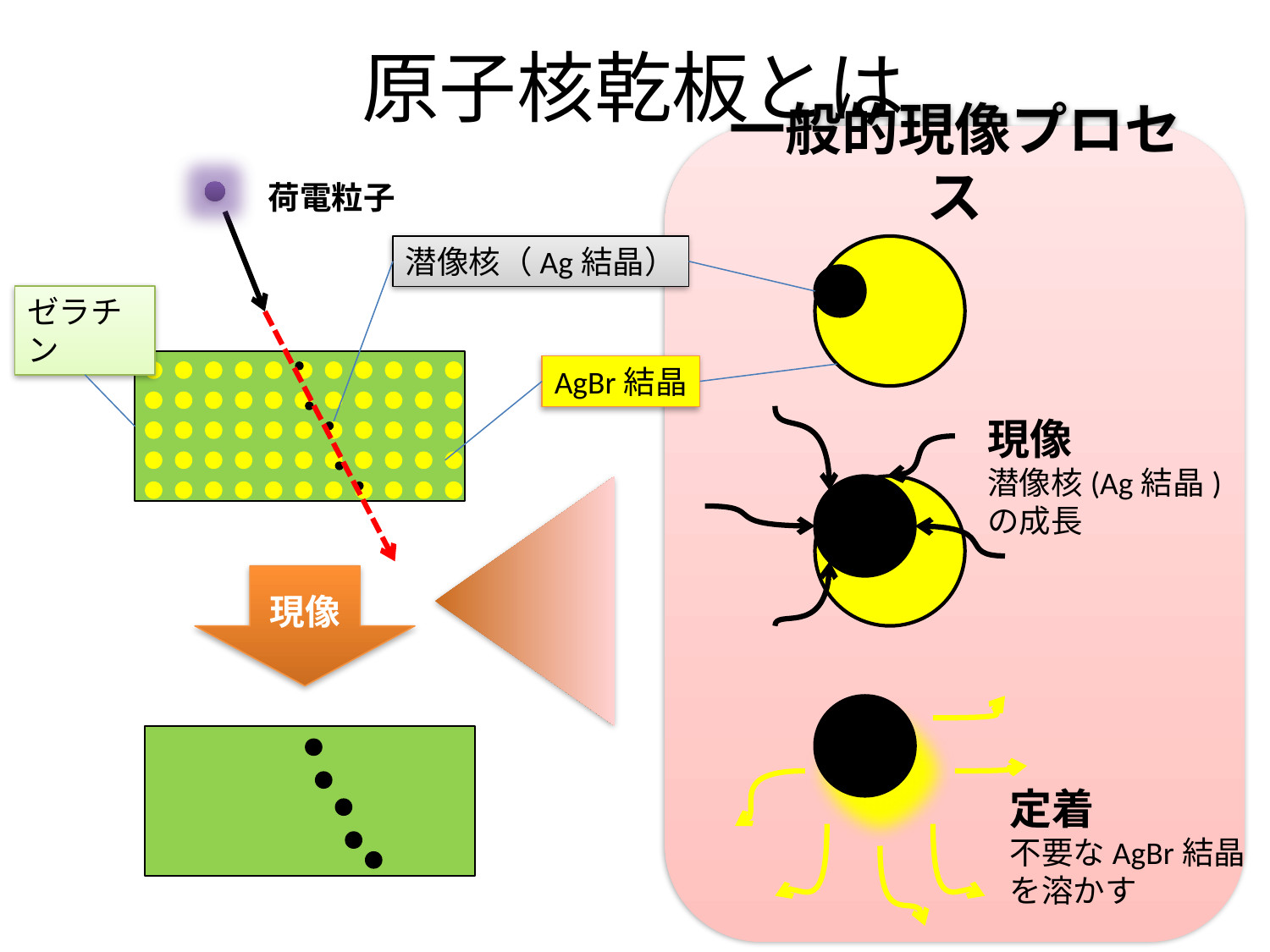

# 原子核乾板とは
一般的現像プロセス

荷電粒子

潜像核（Ag結晶）

ゼラチン

AgBr結晶

現像
潜像核(Ag結晶)
の成長

現像

定着
不要なAgBr結晶
を溶かす